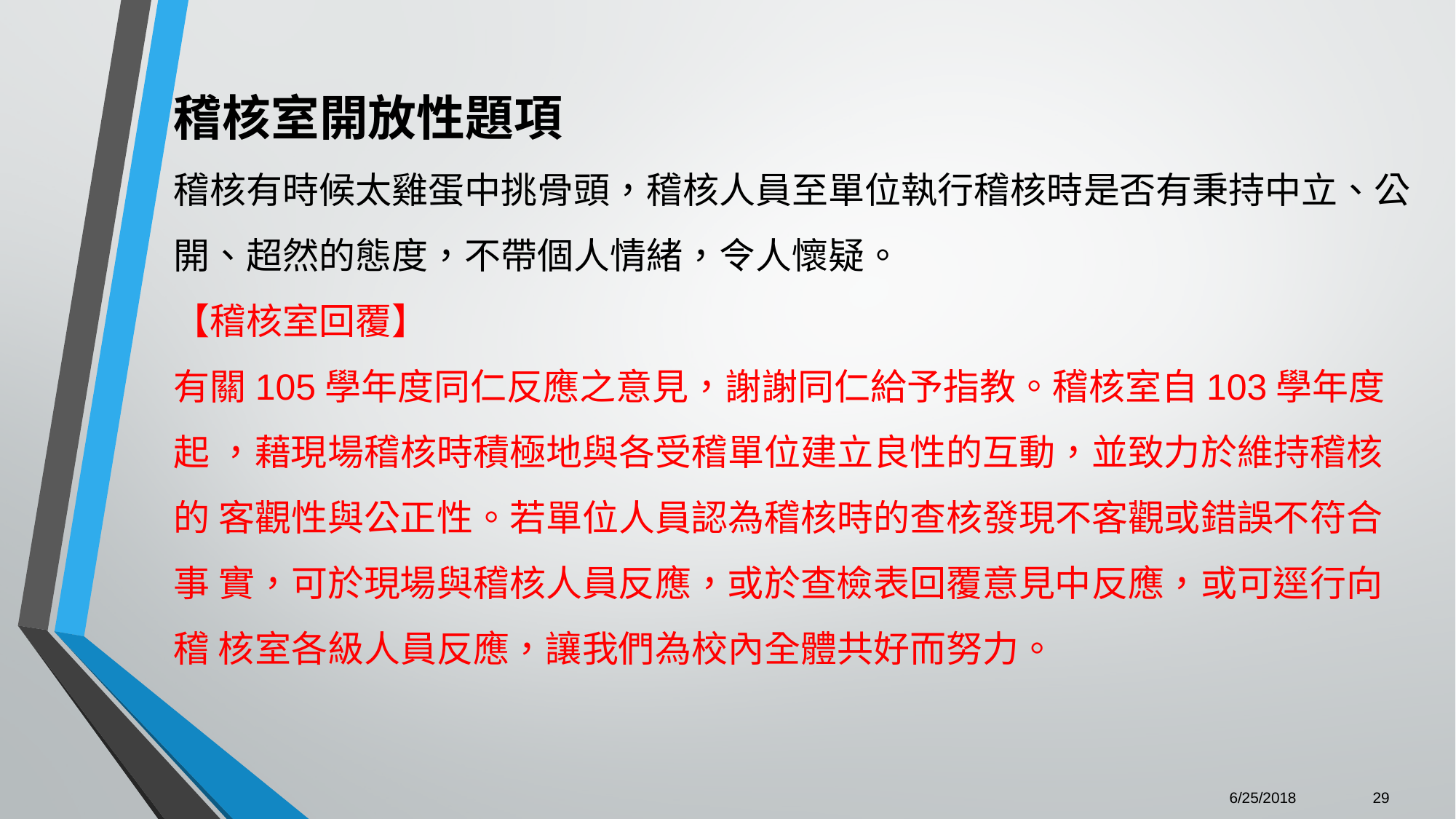

稽核室開放性題項
稽核有時候太雞蛋中挑骨頭，稽核人員至單位執行稽核時是否有秉持中立、公開、超然的態度，不帶個人情緒，令人懷疑。
【稽核室回覆】
有關105學年度同仁反應之意見，謝謝同仁給予指教。稽核室自103學年度起 ，藉現場稽核時積極地與各受稽單位建立良性的互動，並致力於維持稽核的 客觀性與公正性。若單位人員認為稽核時的查核發現不客觀或錯誤不符合事 實，可於現場與稽核人員反應，或於查檢表回覆意見中反應，或可逕行向稽 核室各級人員反應，讓我們為校內全體共好而努力。
29
6/25/2018